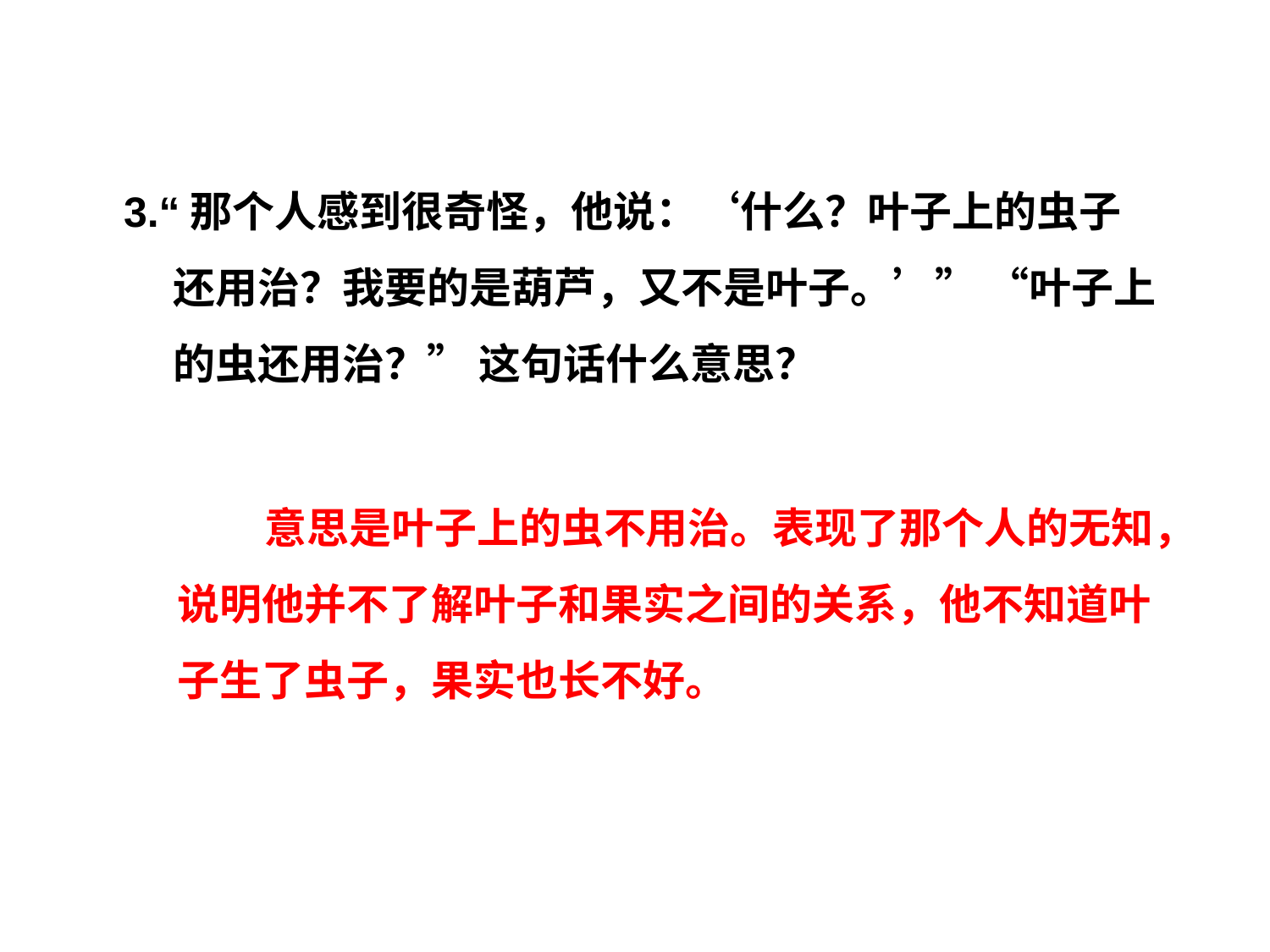

3.“那个人感到很奇怪，他说：‘什么？叶子上的虫子还用治？我要的是葫芦，又不是叶子。’” “叶子上的虫还用治？” 这句话什么意思？
意思是叶子上的虫不用治。表现了那个人的无知，说明他并不了解叶子和果实之间的关系，他不知道叶子生了虫子，果实也长不好。